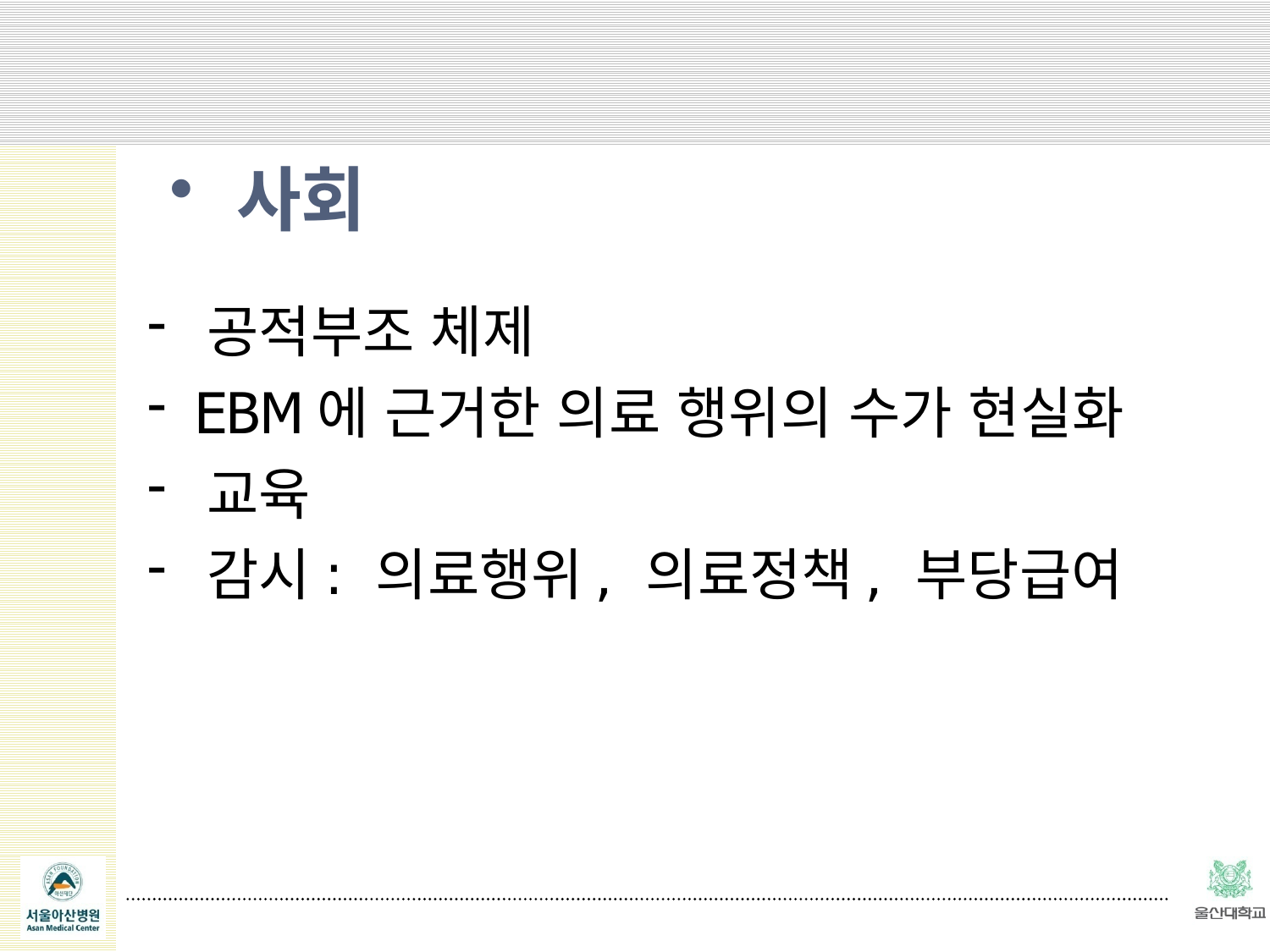

사회
 공적부조 체제
 EBM에 근거한 의료 행위의 수가 현실화
 교육
 감시: 의료행위, 의료정책, 부당급여